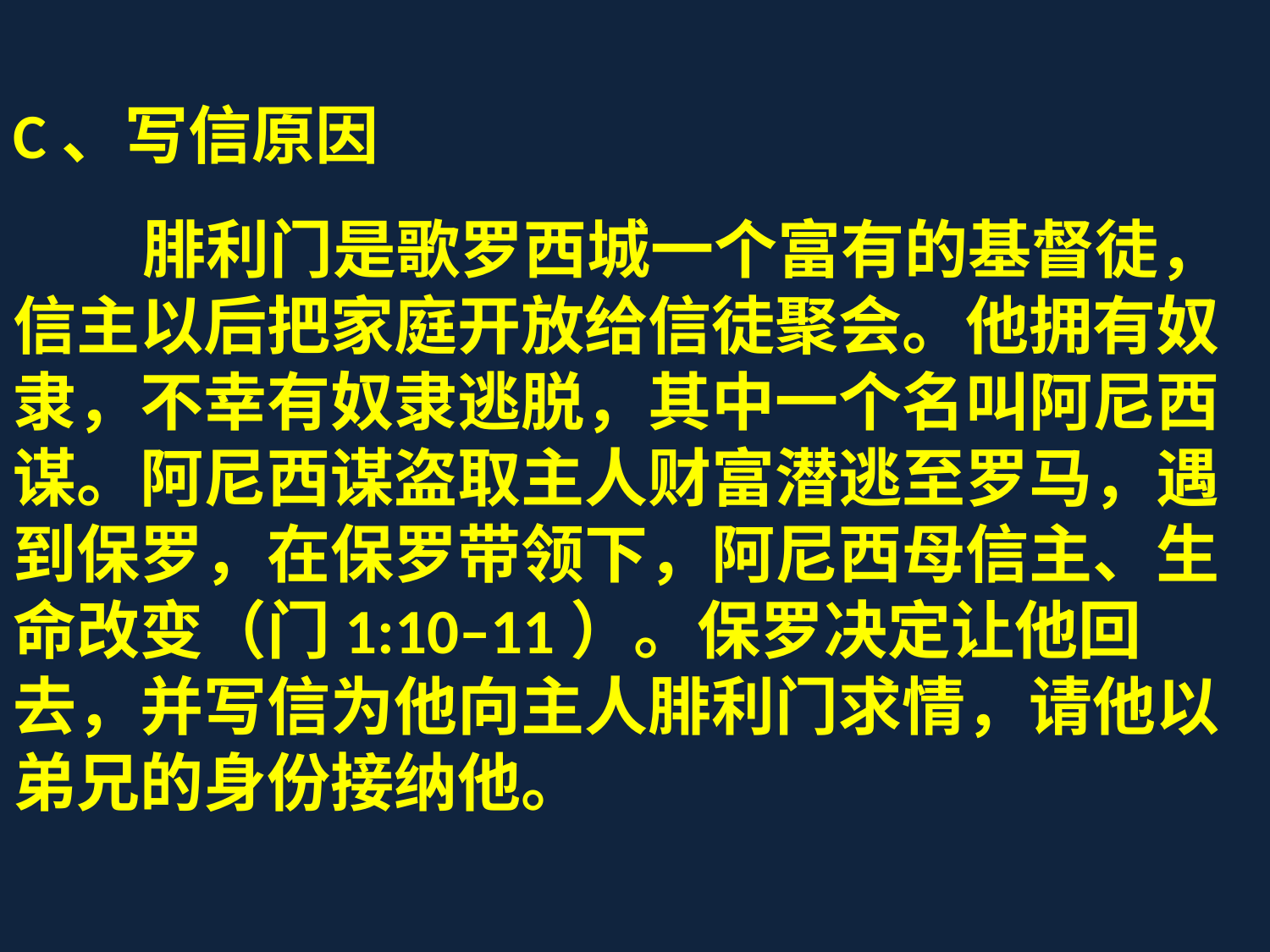

C、写信原因

        腓利门是歌罗西城一个富有的基督徒，信主以后把家庭开放给信徒聚会。他拥有奴隶，不幸有奴隶逃脱，其中一个名叫阿尼西谋。阿尼西谋盗取主人财富潜逃至罗马，遇到保罗，在保罗带领下，阿尼西母信主、生命改变（门1:10–11）。保罗决定让他回去，并写信为他向主人腓利门求情，请他以弟兄的身份接纳他。